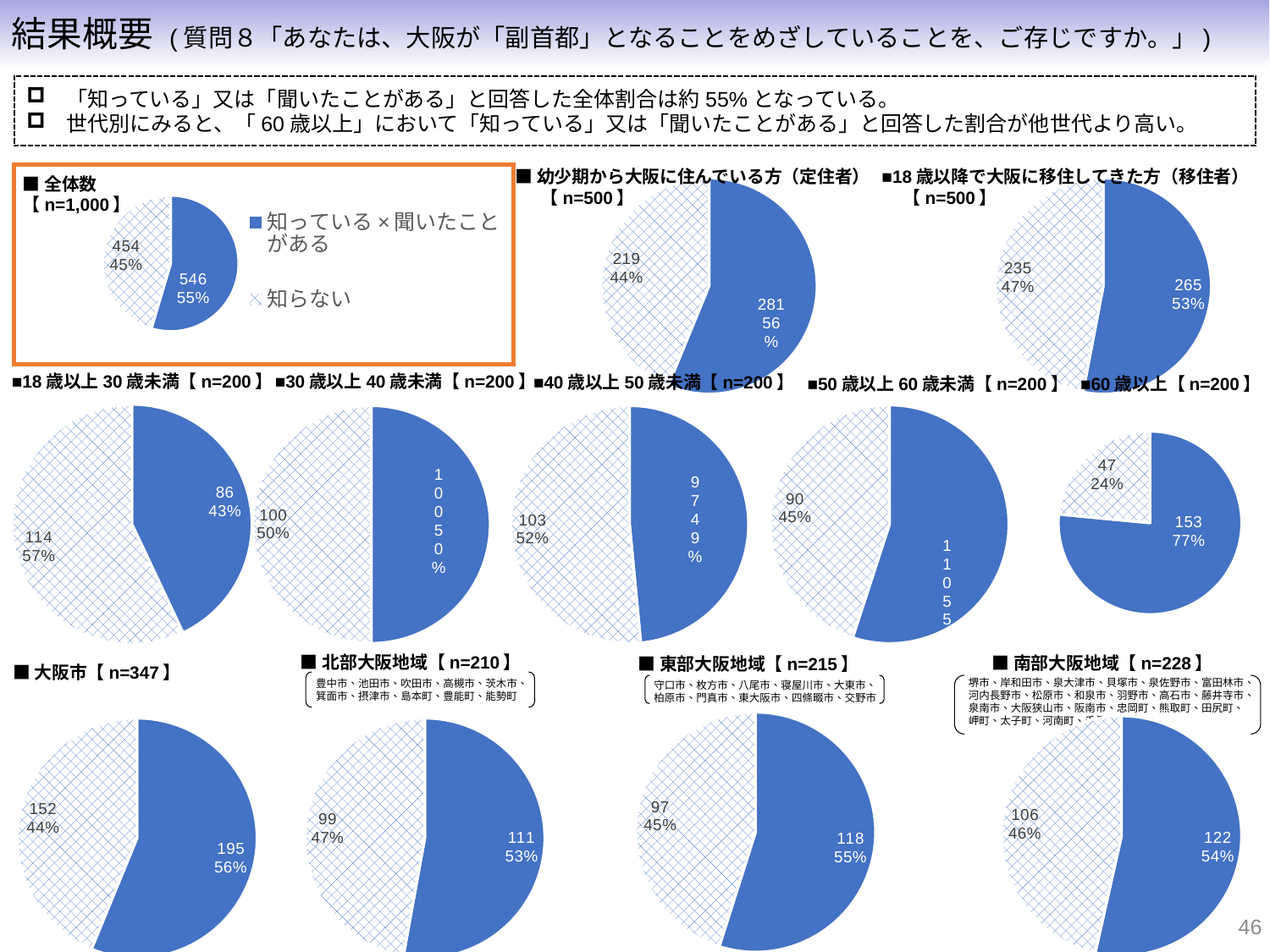

結果概要 (質問８「あなたは、大阪が「副首都」となることをめざしていることを、ご存じですか。」)
「知っている」又は「聞いたことがある」と回答した全体割合は約55%となっている。
世代別にみると、「60歳以上」において「知っている」又は「聞いたことがある」と回答した割合が他世代より高い。
■幼少期から大阪に住んでいる方（定住者）
 　【n=500】
■18歳以降で大阪に移住してきた方（移住者）
　 【n=500】

### Chart

| Category | 副首都 |
|---|---|
| 知っている×聞いたことがある | 546.0 |
| 知らない | 454.0 |
■全体数
【n=1,000】

### Chart

| Category | 幼少期から大阪に住んでいる方（定住者） |
|---|---|
| 知っている×聞いたことがある | 281.0 |
| 知らない | 219.0 |

### Chart

| Category | 18歳以降で大阪に移住してきた方（移住者） |
|---|---|
| 知っている×聞いたことがある | 265.0 |
| 知らない | 235.0 |
■30歳以上40歳未満【n=200】
■18歳以上30歳未満【n=200】
■40歳以上50歳未満【n=200】
■50歳以上60歳未満【n=200】
■60歳以上【n=200】

### Chart

| Category | 60歳以上86歳未満 |
|---|---|
| 知っている×聞いたことがある | 153.0 |
| 知らない | 47.0 |

### Chart

| Category | 18歳以上30歳未満 |
|---|---|
| 知っている×聞いたことがある | 86.0 |
| 知らない | 114.0 |

### Chart

| Category | 50歳以上60歳未満 |
|---|---|
| 知っている×聞いたことがある | 110.0 |
| 知らない | 90.0 |

### Chart

| Category | 30歳以上40歳未満 |
|---|---|
| 知っている×聞いたことがある | 100.0 |
| 知らない | 100.0 |

### Chart

| Category | 40歳以上50歳未満 |
|---|---|
| 知っている×聞いたことがある | 97.0 |
| 知らない | 103.0 |
■北部大阪地域【n=210】
■南部大阪地域【n=228】
■東部大阪地域【n=215】
■大阪市【n=347】
堺市、岸和田市、泉大津市、貝塚市、泉佐野市、富田林市、
河内長野市、松原市、和泉市、羽野市、高石市、藤井寺市、
泉南市、大阪狭山市、阪南市、忠岡町、熊取町、田尻町、
岬町、太子町、河南町、千早赤阪村
豊中市、池田市、吹田市、高槻市、茨木市、
箕面市、摂津市、島本町、豊能町、能勢町

守口市、枚方市、八尾市、寝屋川市、大東市、
柏原市、門真市、東大阪市、四條畷市、交野市

### Chart

| Category | 東部大阪地域 |
|---|---|
| 知っている×聞いたことがある | 118.0 |
| 知らない | 97.0 |

### Chart

| Category | 南部大阪地域 |
|---|---|
| 知っている×聞いたことがある | 122.0 |
| 知らない | 106.0 |

### Chart

| Category | 大阪市 |
|---|---|
| 知っている×聞いたことがある | 195.0 |
| 知らない | 152.0 |

### Chart

| Category | 北部大阪地域 |
|---|---|
| 知っている×聞いたことがある | 111.0 |
| 知らない | 99.0 |
46